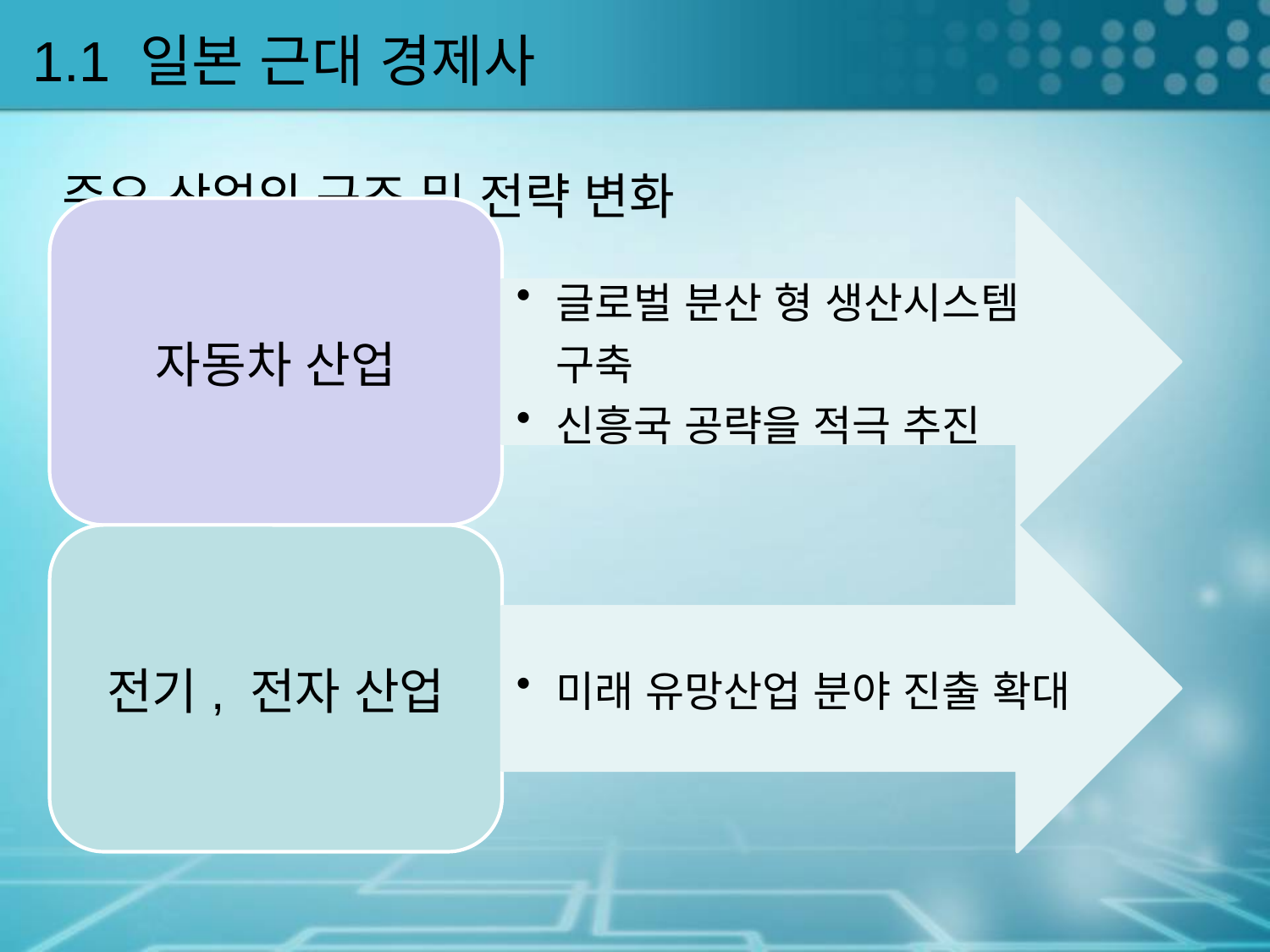

# 1.1 일본 근대 경제사
주요 산업의 구조 및 전략 변화
자동차 산업
신흥국 공략을 적극 추진
전기, 전자 산업
미래 유망산업 분야 진출 확대